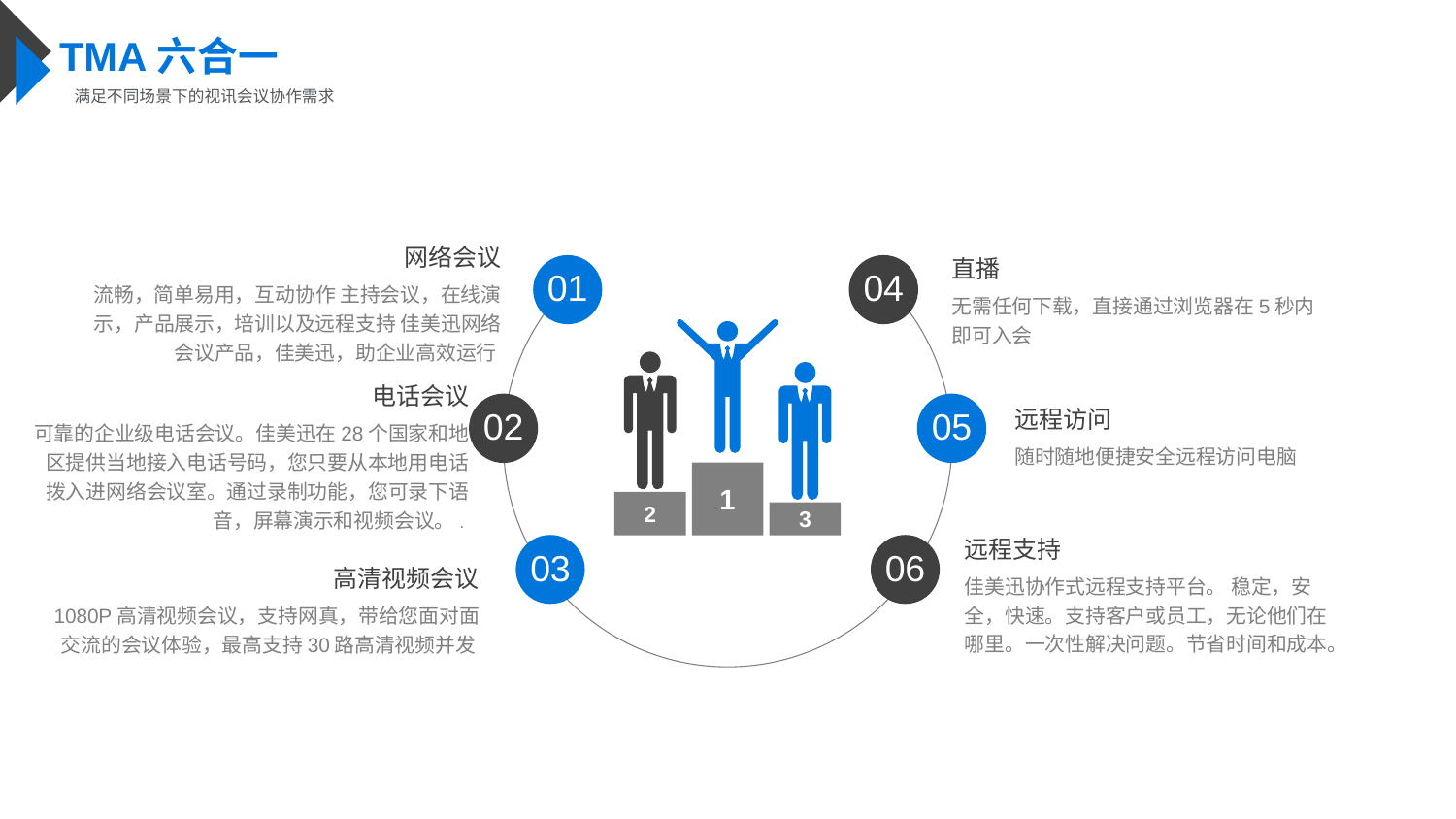

TMA六合一

满足不同场景下的视讯会议协作需求
网络会议
流畅，简单易用，互动协作 主持会议，在线演示，产品展示，培训以及远程支持 佳美迅网络会议产品，佳美迅，助企业高效运行
直播
无需任何下载，直接通过浏览器在5秒内即可入会
01
04

电话会议
可靠的企业级电话会议。佳美迅在28个国家和地区提供当地接入电话号码，您只要从本地用电话拨入进网络会议室。通过录制功能，您可录下语音，屏幕演示和视频会议。.
02
05
远程访问
随时随地便捷安全远程访问电脑
1
2
3
远程支持
佳美迅协作式远程支持平台。 稳定，安全，快速。支持客户或员工，无论他们在哪里。一次性解决问题。节省时间和成本。
03
06
高清视频会议
1080P高清视频会议，支持网真，带给您面对面交流的会议体验，最高支持30路高清视频并发